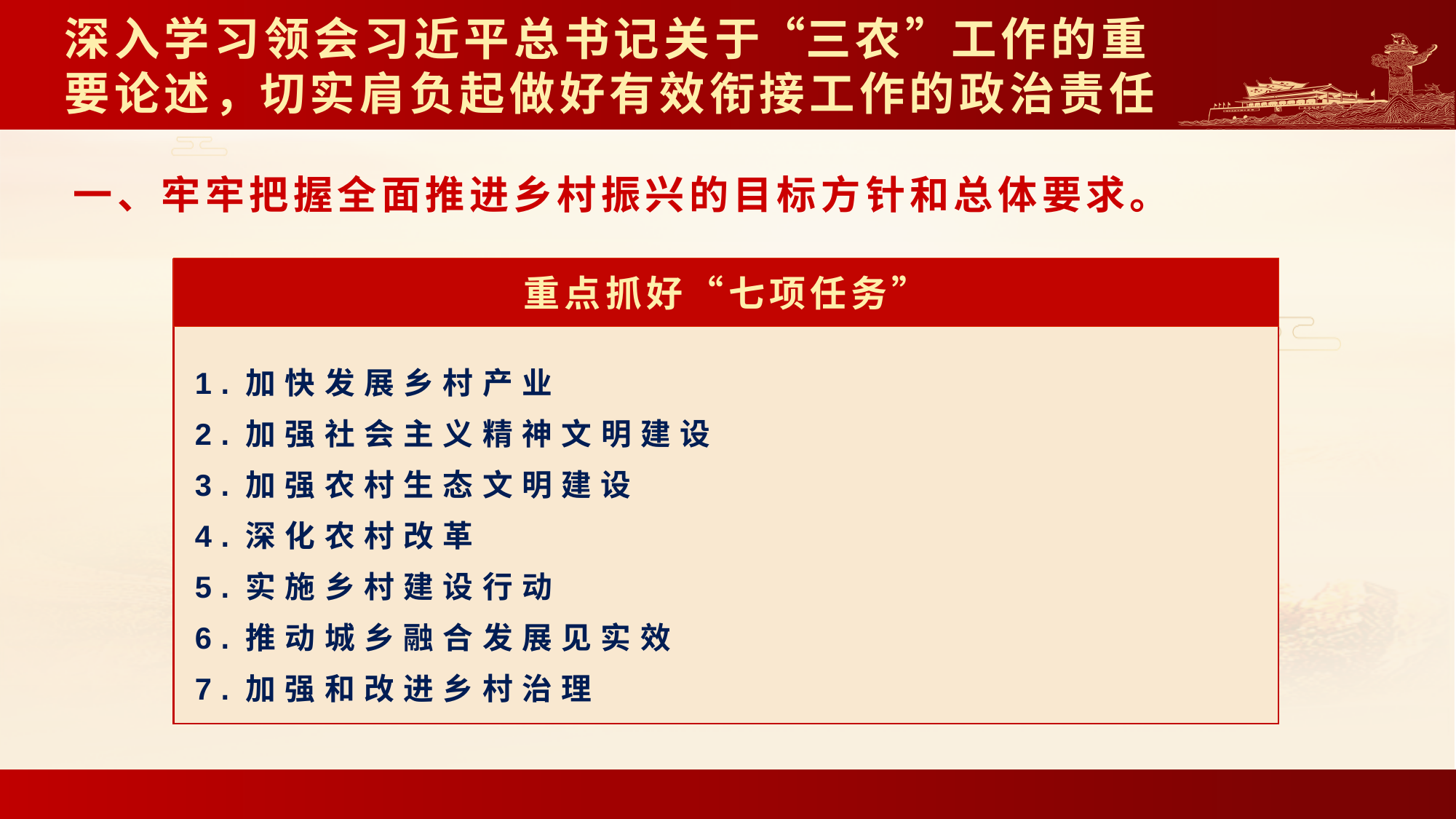

# 深入学习领会习近平总书记关于“三农”工作的重要论述，切实肩负起做好有效衔接工作的政治责任
一、牢牢把握全面推进乡村振兴的目标方针和总体要求。
重点抓好“七项任务”

1.加快发展乡村产业
2.加强社会主义精神文明建设
3.加强农村生态文明建设
4.深化农村改革
5.实施乡村建设行动
6.推动城乡融合发展见实效
7.加强和改进乡村治理